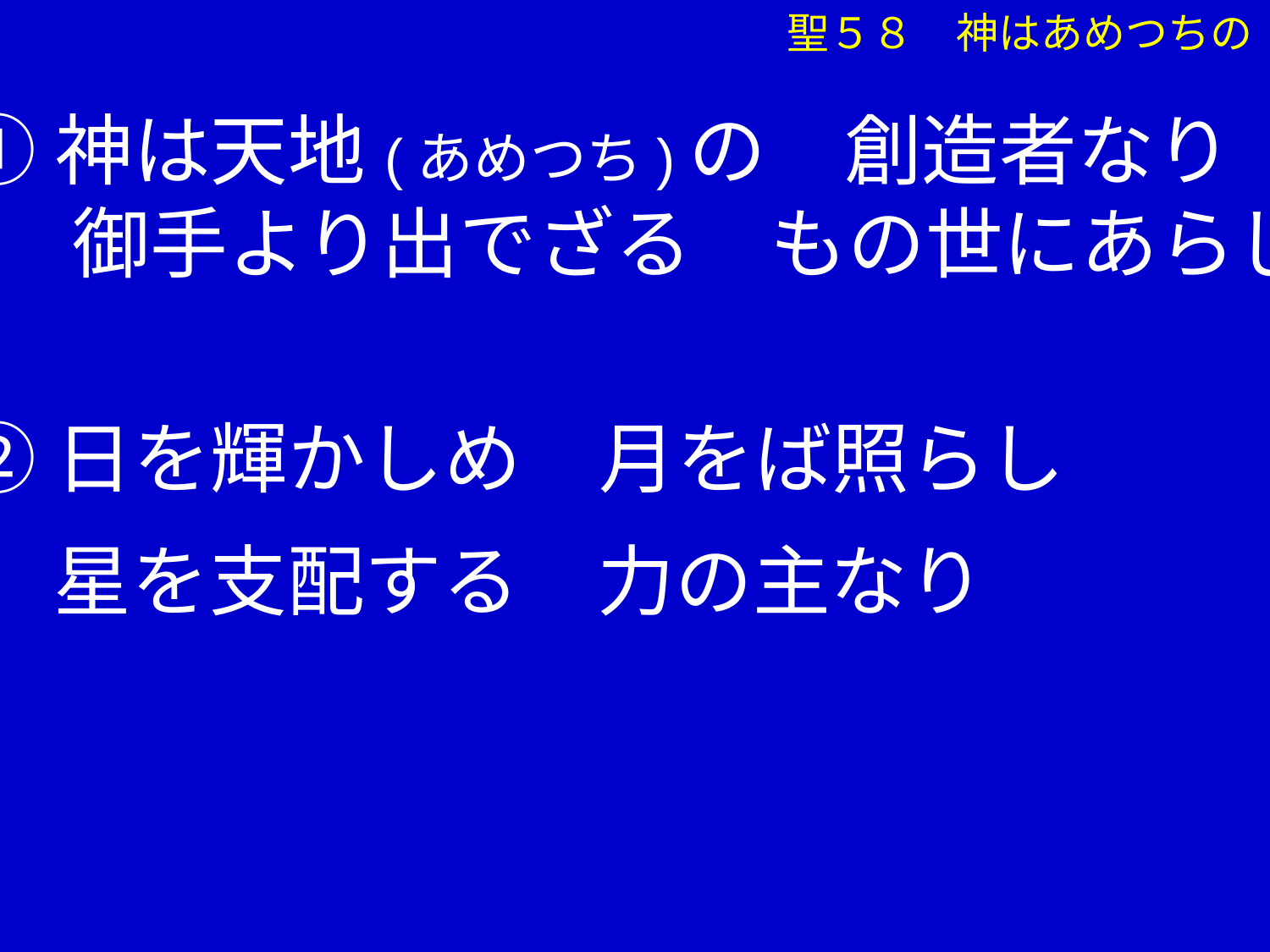

①神は天地(あめつち)の　創造者なり
 　御手より出でざる　もの世にあらじ

②日を輝かしめ　月をば照らし
　 星を支配する　力の主なり
聖５８　神はあめつちの